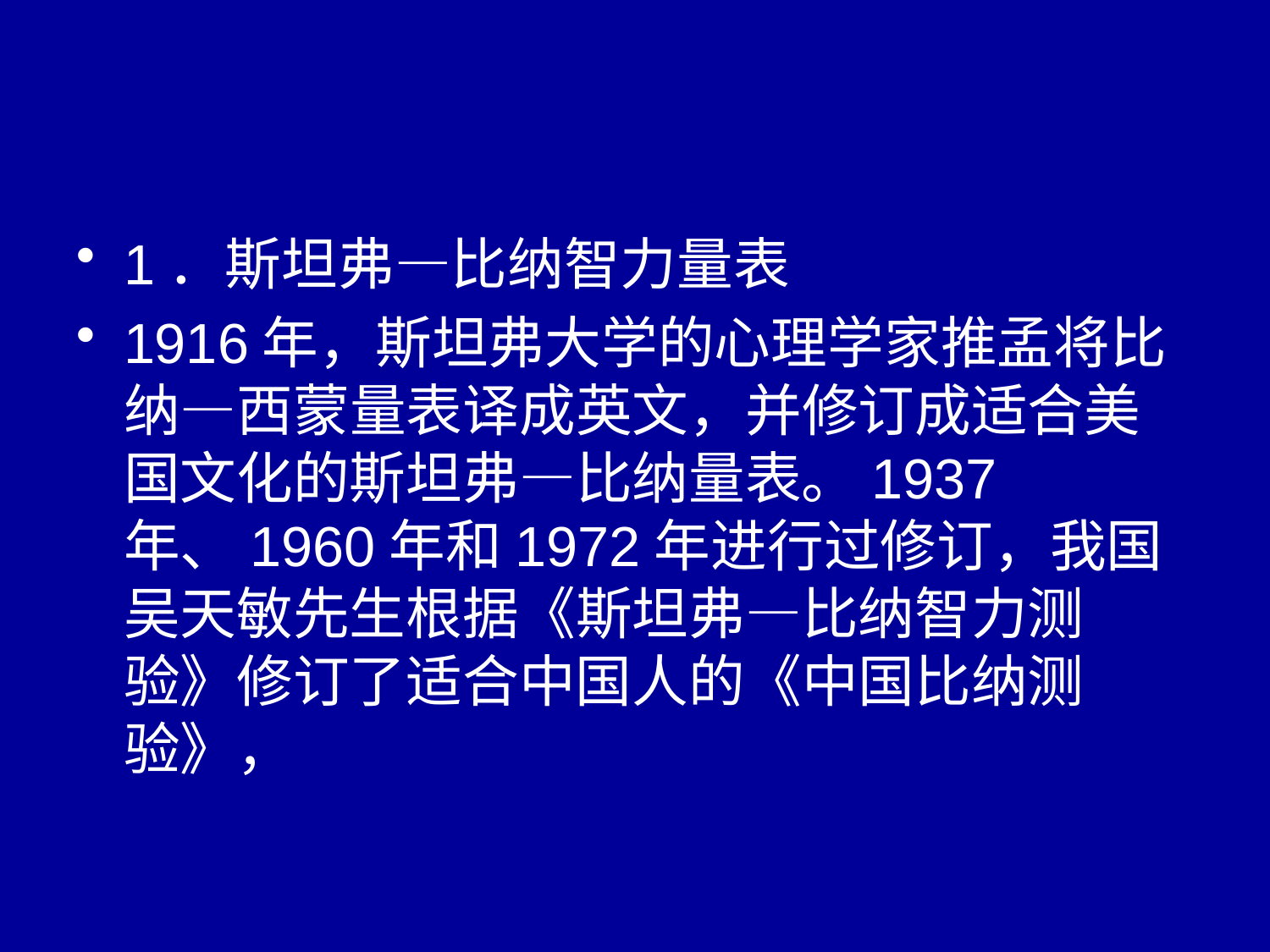

1．斯坦弗—比纳智力量表
1916年，斯坦弗大学的心理学家推孟将比纳—西蒙量表译成英文，并修订成适合美国文化的斯坦弗—比纳量表。1937年、1960年和1972年进行过修订，我国吴天敏先生根据《斯坦弗—比纳智力测验》修订了适合中国人的《中国比纳测验》，